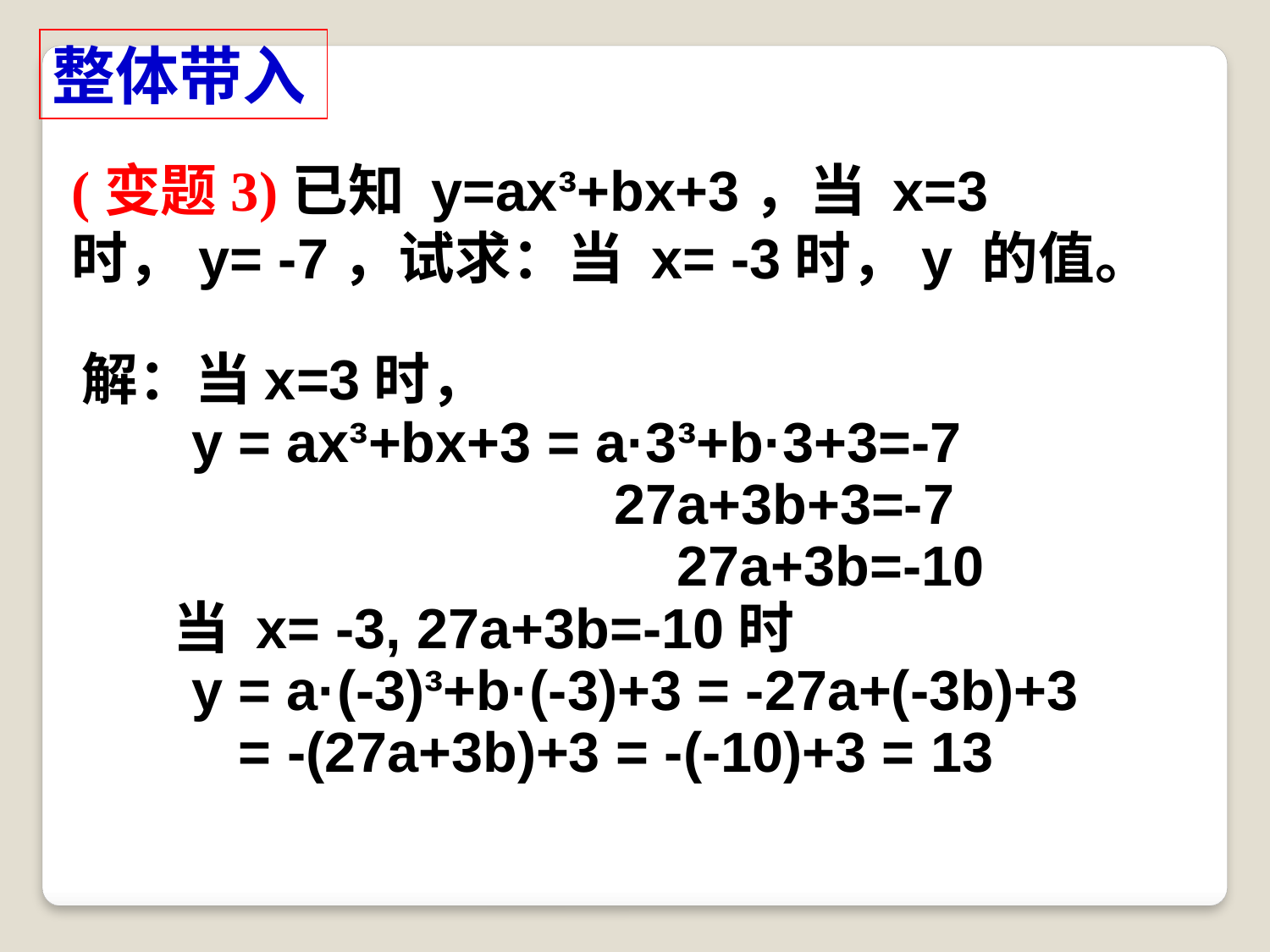

整体带入
(变题3)已知 y=ax³+bx+3，当 x=3时，y= -7，试求：当 x= -3时，y 的值。
解：当x=3时，
       y = ax³+bx+3 = a·3³+b·3+3=-7
                                  27a+3b+3=-7
                                      27a+3b=-10
      当 x= -3, 27a+3b=-10时
       y = a·(-3)³+b·(-3)+3 = -27a+(-3b)+3
          = -(27a+3b)+3 = -(-10)+3 = 13